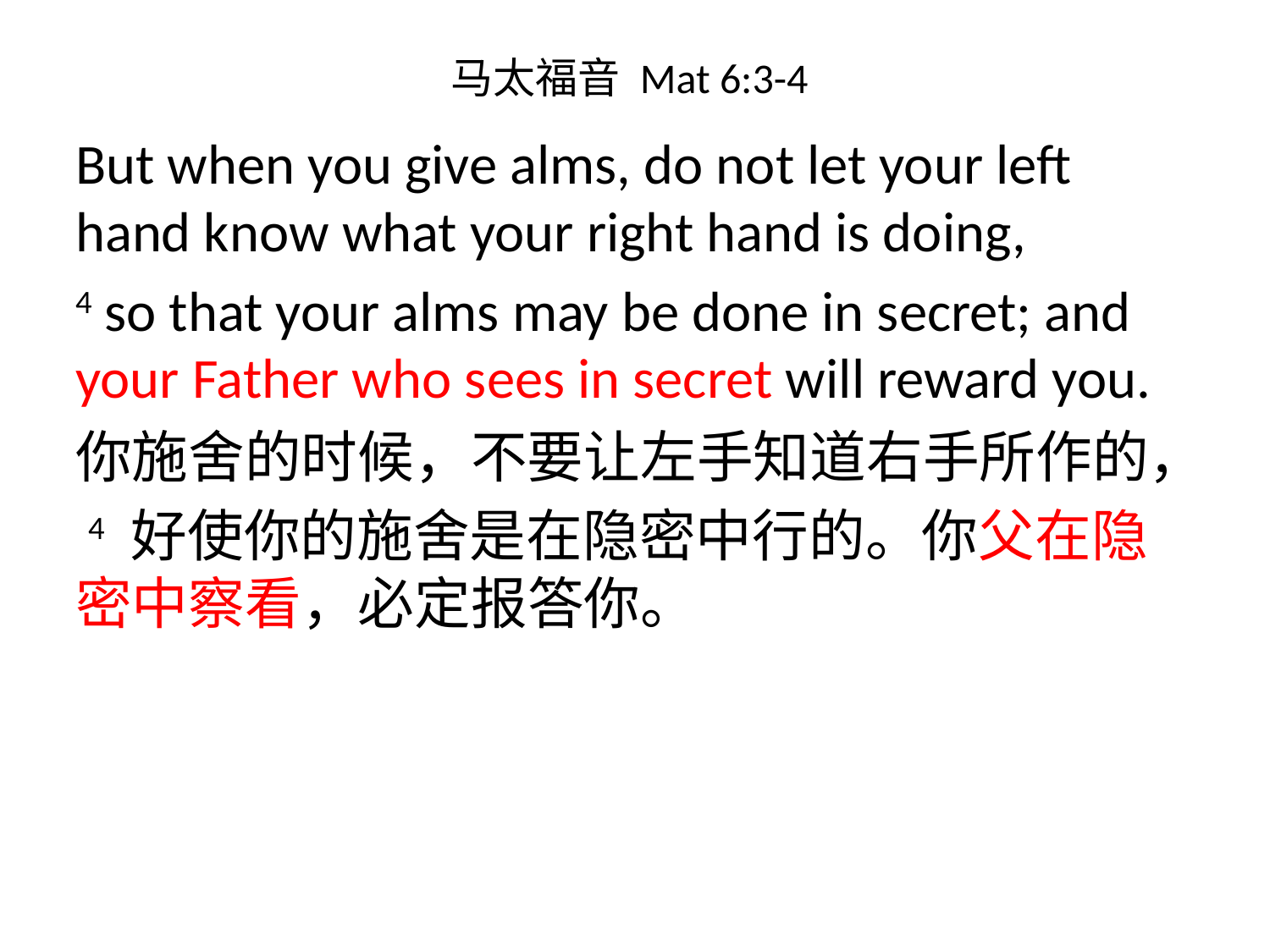

# 马太福音 Mat 6:3-4
But when you give alms, do not let your left hand know what your right hand is doing,
4 so that your alms may be done in secret; and your Father who sees in secret will reward you.
你施舍的时候，不要让左手知道右手所作的，
 4 好使你的施舍是在隐密中行的。你父在隐密中察看，必定报答你。